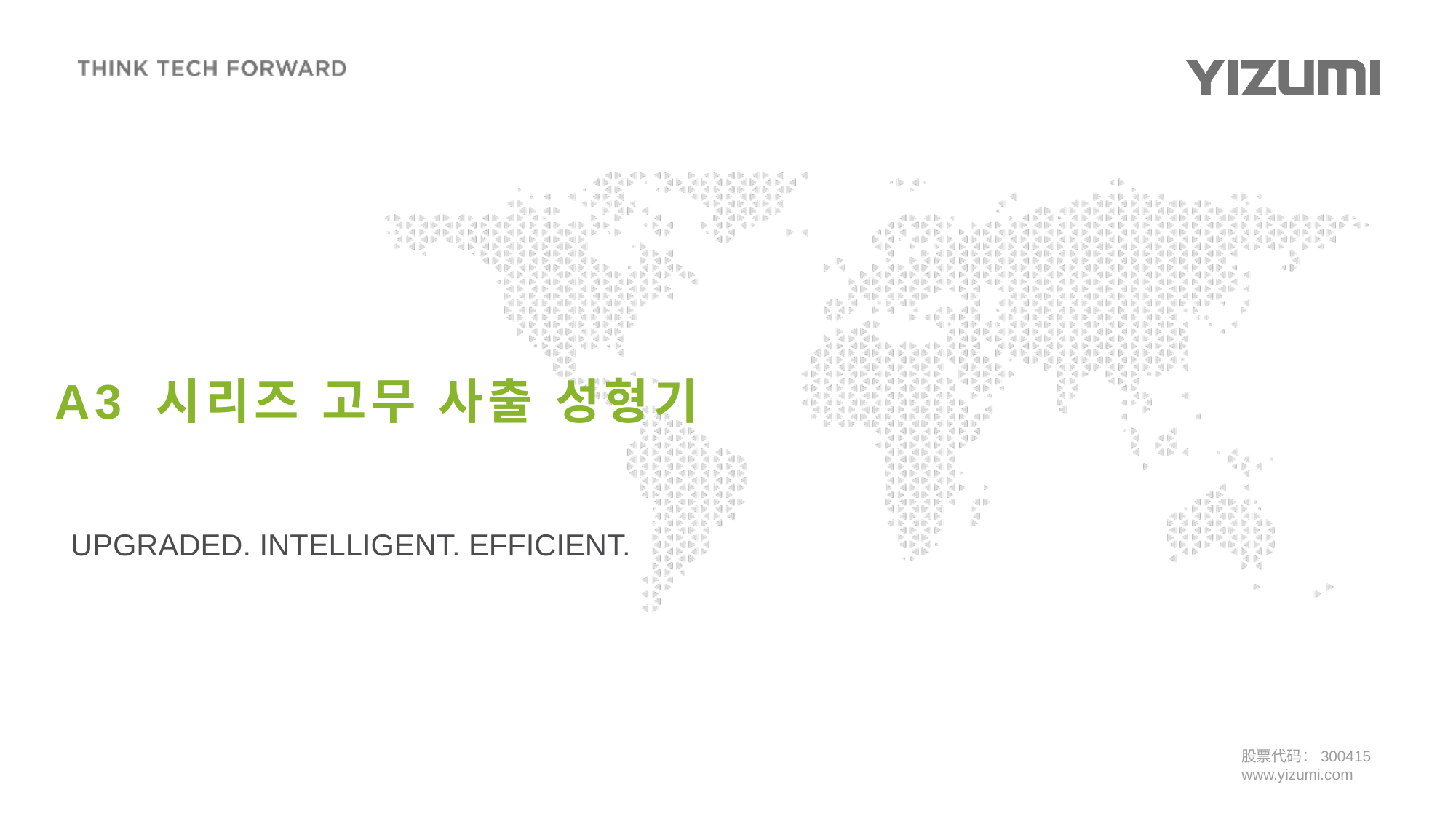

# A3 시리즈 고무 사출 성형기
UPGRADED. INTELLIGENT. EFFICIENT.